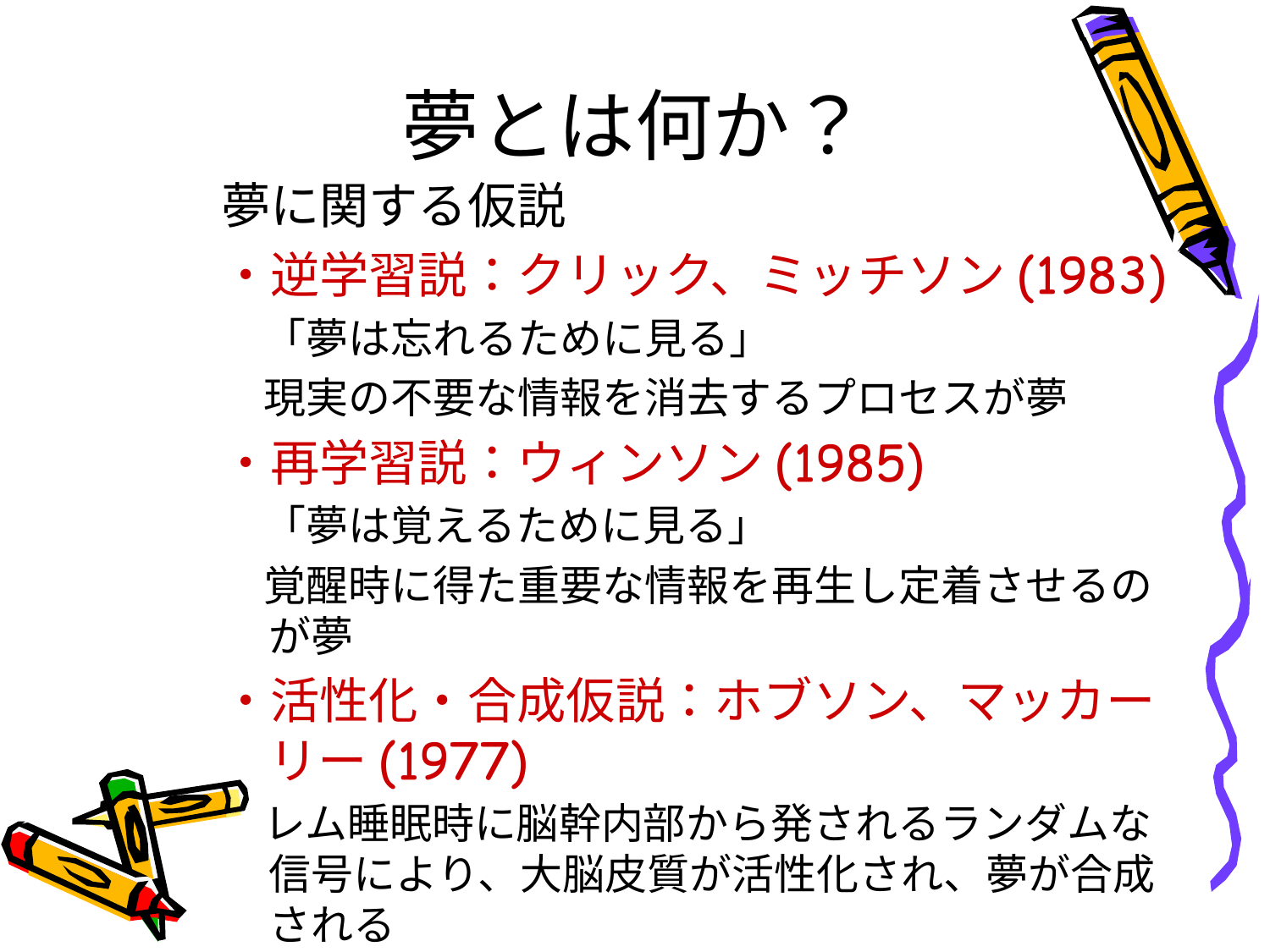

# 夢とは何か？
夢に関する仮説
・逆学習説：クリック、ミッチソン(1983)
　「夢は忘れるために見る」
　現実の不要な情報を消去するプロセスが夢
・再学習説：ウィンソン(1985)
　「夢は覚えるために見る」
　覚醒時に得た重要な情報を再生し定着させるのが夢
・活性化・合成仮説：ホブソン、マッカーリー(1977)
　レム睡眠時に脳幹内部から発されるランダムな信号により、大脳皮質が活性化され、夢が合成される